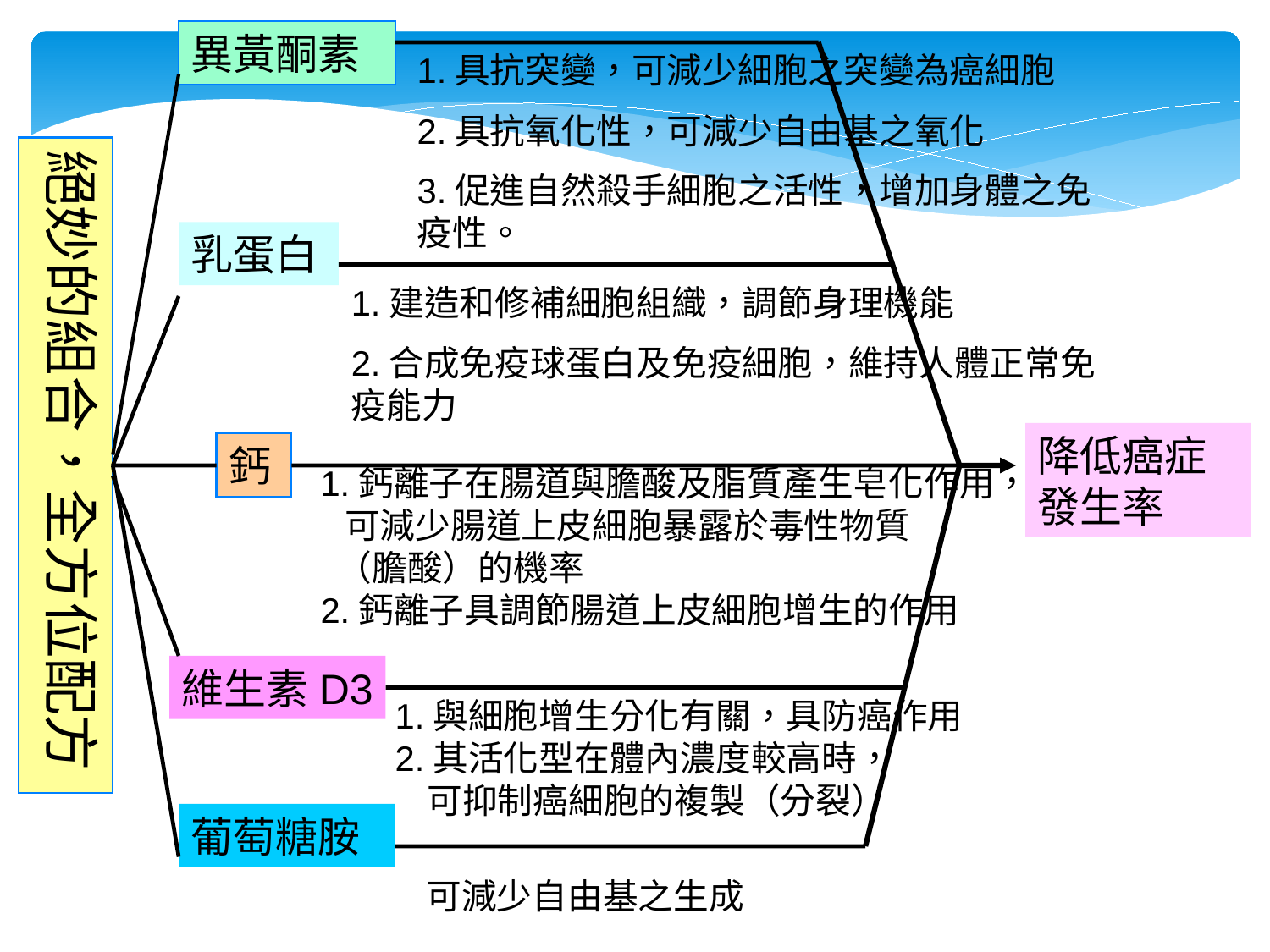

異黃酮素

1.具抗突變，可減少細胞之突變為癌細胞
2.具抗氧化性，可減少自由基之氧化
3.促進自然殺手細胞之活性，增加身體之免疫性。

絕妙的組合，全方位配方
乳蛋白

1.建造和修補細胞組織，調節身理機能
2.合成免疫球蛋白及免疫細胞，維持人體正常免疫能力

降低癌症發生率
鈣
1.鈣離子在腸道與膽酸及脂質產生皂化作用，
  可減少腸道上皮細胞暴露於毒性物質
 （膽酸）的機率
2.鈣離子具調節腸道上皮細胞增生的作用

維生素D3

1.與細胞增生分化有關，具防癌作用
2.其活化型在體內濃度較高時，
   可抑制癌細胞的複製（分裂）
葡萄糖胺

可減少自由基之生成